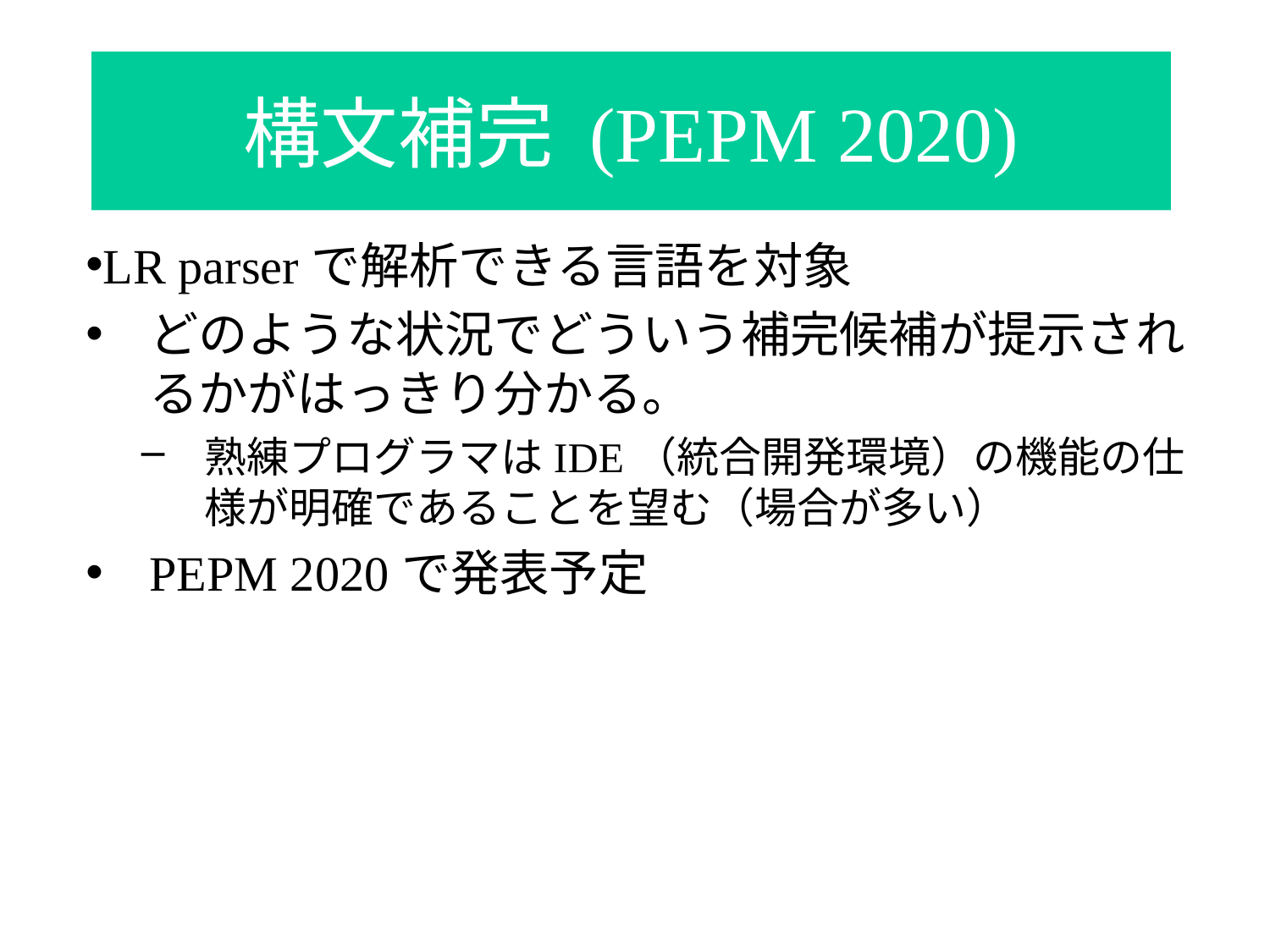

構文補完 (PEPM 2020)
LR parserで解析できる言語を対象
どのような状況でどういう補完候補が提示されるかがはっきり分かる。
熟練プログラマはIDE（統合開発環境）の機能の仕様が明確であることを望む（場合が多い）
PEPM 2020で発表予定